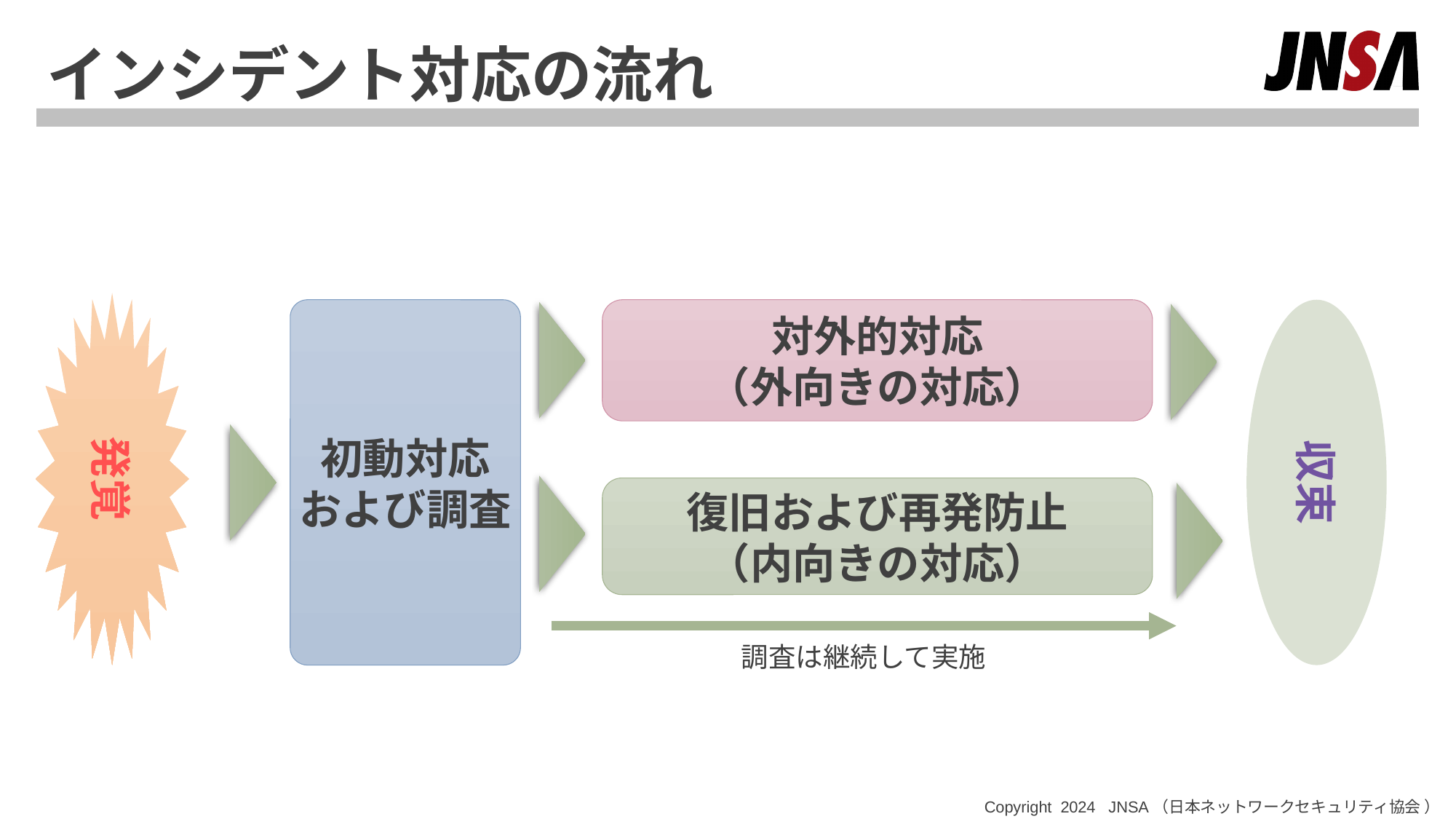

# インシデント対応の流れ
発覚
収束
初動対応
および調査
対外的対応
（外向きの対応）
復旧および再発防止
（内向きの対応）

調査は継続して実施
Copyright  2024   JNSA（日本ネットワークセキュリティ協会 ​‌）​